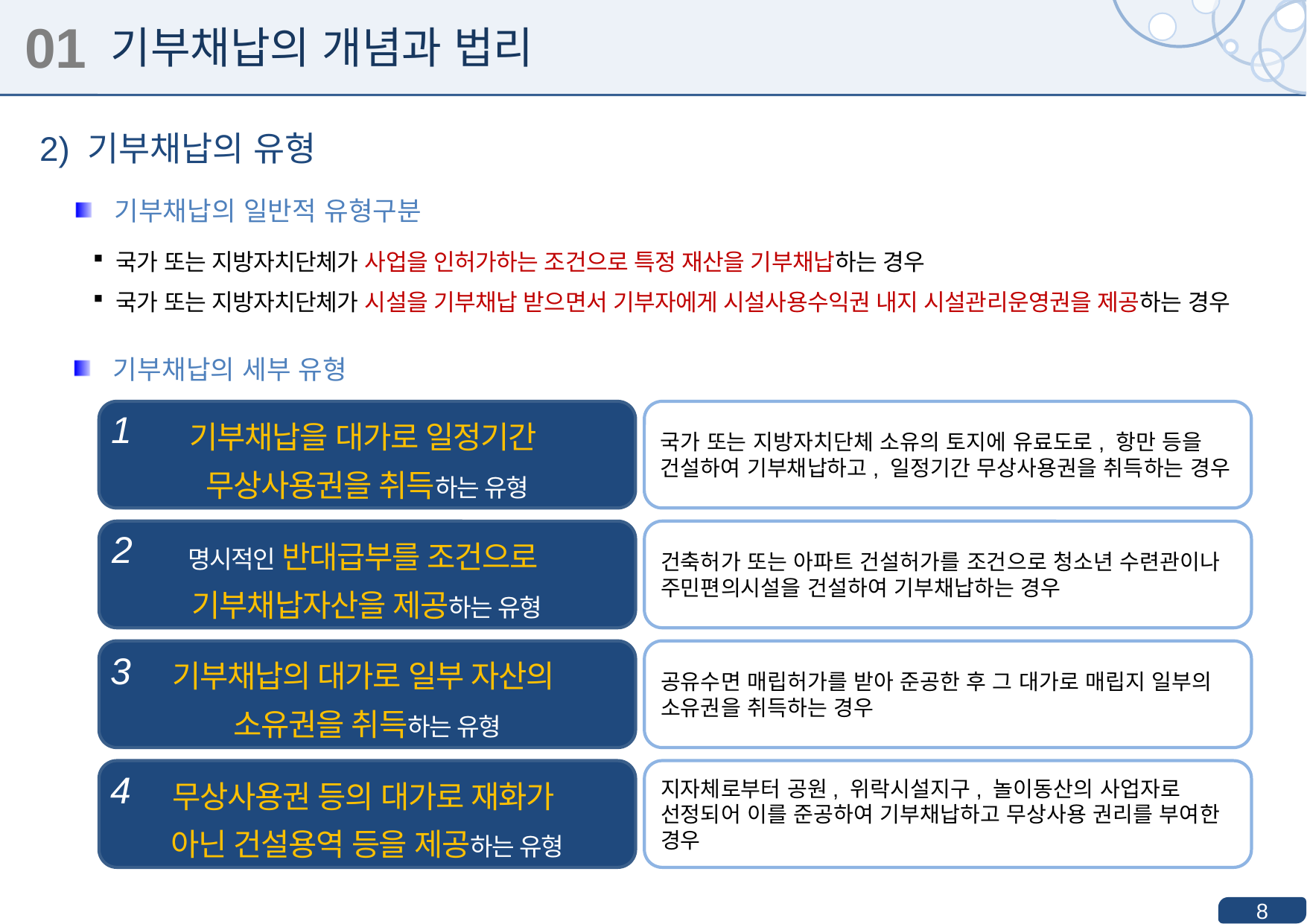

01
기부채납의 개념과 법리
2) 기부채납의 유형
  기부채납의 일반적 유형구분
국가 또는 지방자치단체가 사업을 인허가하는 조건으로 특정 재산을 기부채납하는 경우
국가 또는 지방자치단체가 시설을 기부채납 받으면서 기부자에게 시설사용수익권 내지 시설관리운영권을 제공하는 경우
  기부채납의 세부 유형
1
기부채납을 대가로 일정기간
무상사용권을 취득하는 유형
국가 또는 지방자치단체 소유의 토지에 유료도로, 항만 등을   건설하여 기부채납하고, 일정기간 무상사용권을 취득하는 경우
2
명시적인 반대급부를 조건으로
기부채납자산을 제공하는 유형
건축허가 또는 아파트 건설허가를 조건으로 청소년 수련관이나 주민편의시설을 건설하여 기부채납하는 경우
기부채납의 대가로 일부 자산의
소유권을 취득하는 유형
공유수면 매립허가를 받아 준공한 후 그 대가로 매립지 일부의 소유권을 취득하는 경우
3
무상사용권 등의 대가로 재화가
아닌 건설용역 등을 제공하는 유형
지자체로부터 공원, 위락시설지구, 놀이동산의 사업자로 선정되어 이를 준공하여 기부채납하고 무상사용 권리를 부여한 경우
4
8